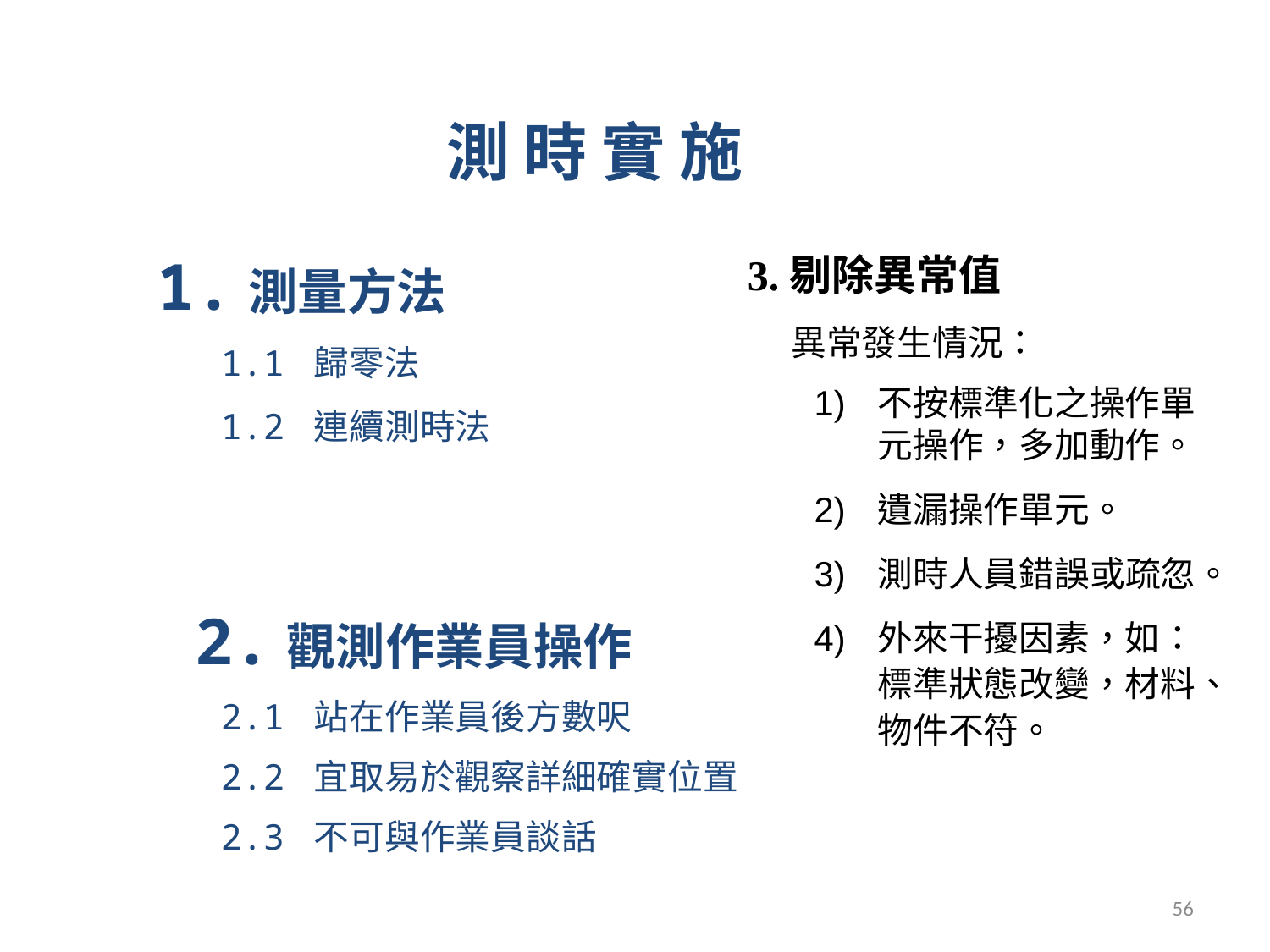

測 時 實 施
3.剔除異常值
     異常發生情況：
不按標準化之操作單元操作，多加動作。
遺漏操作單元。
測時人員錯誤或疏忽。
外來干擾因素，如：標準狀態改變，材料、物件不符。
1.測量方法
   1.1 歸零法
   1.2 連續測時法
 2.觀測作業員操作
   2.1 站在作業員後方數呎
   2.2 宜取易於觀察詳細確實位置
   2.3 不可與作業員談話

56